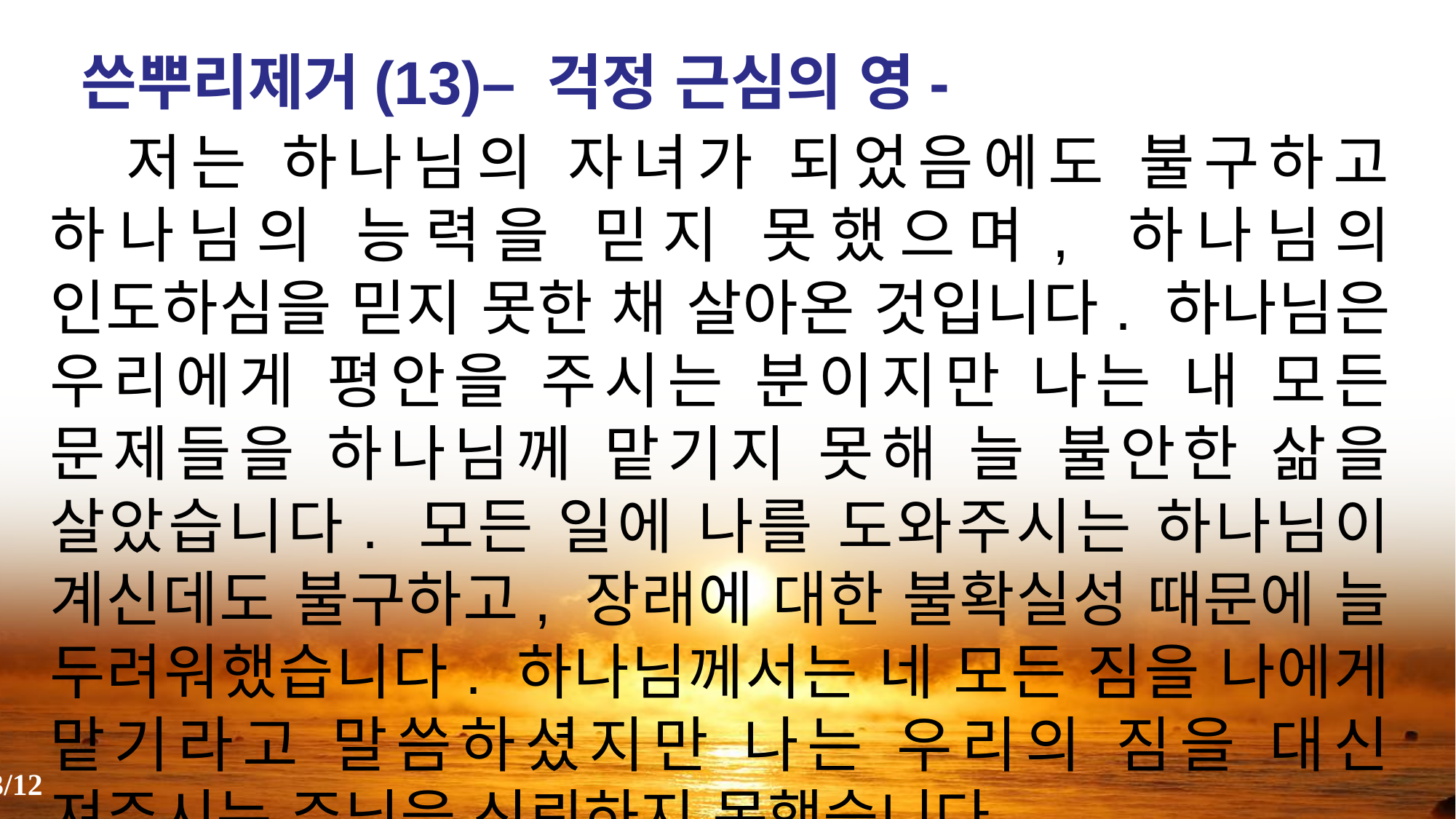

쓴뿌리제거(13)– 걱정 근심의 영-
  저는 하나님의 자녀가 되었음에도 불구하고 하나님의 능력을 믿지 못했으며, 하나님의 인도하심을 믿지 못한 채 살아온 것입니다. 하나님은 우리에게 평안을 주시는 분이지만 나는 내 모든 문제들을 하나님께 맡기지 못해 늘 불안한 삶을 살았습니다. 모든 일에 나를 도와주시는 하나님이 계신데도 불구하고, 장래에 대한 불확실성 때문에 늘 두려워했습니다. 하나님께서는 네 모든 짐을 나에게 맡기라고 말씀하셨지만 나는 우리의 짐을 대신 져주시는 주님을 신뢰하지 못했습니다.